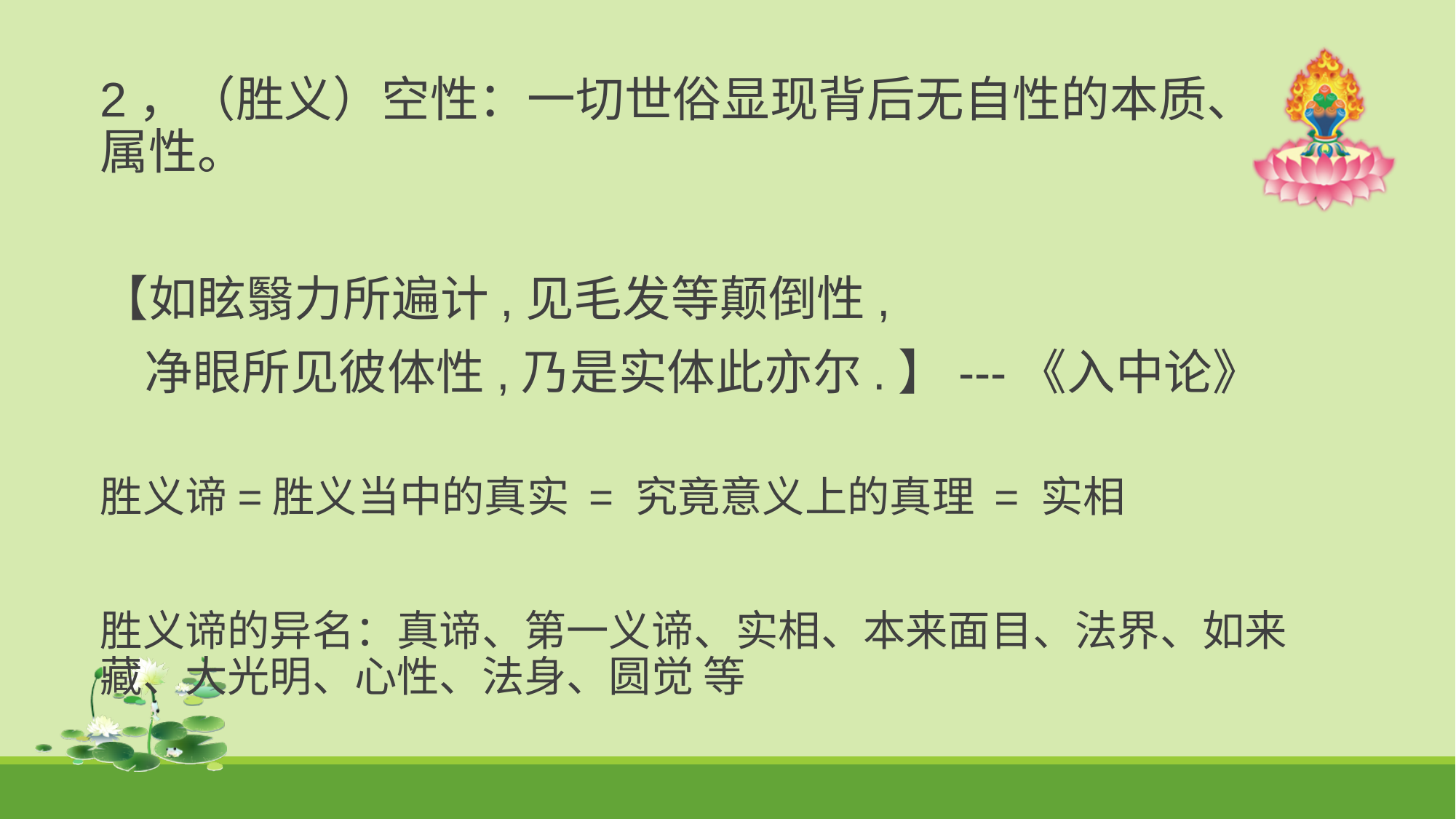

2，（胜义）空性：一切世俗显现背后无自性的本质、属性。

【如眩翳力所遍计,见毛发等颠倒性,
   净眼所见彼体性,乃是实体此亦尔.】---《入中论》

胜义谛=胜义当中的真实 = 究竟意义上的真理 = 实相

胜义谛的异名：真谛、第一义谛、实相、本来面目、法界、如来藏、大光明、心性、法身、圆觉 等